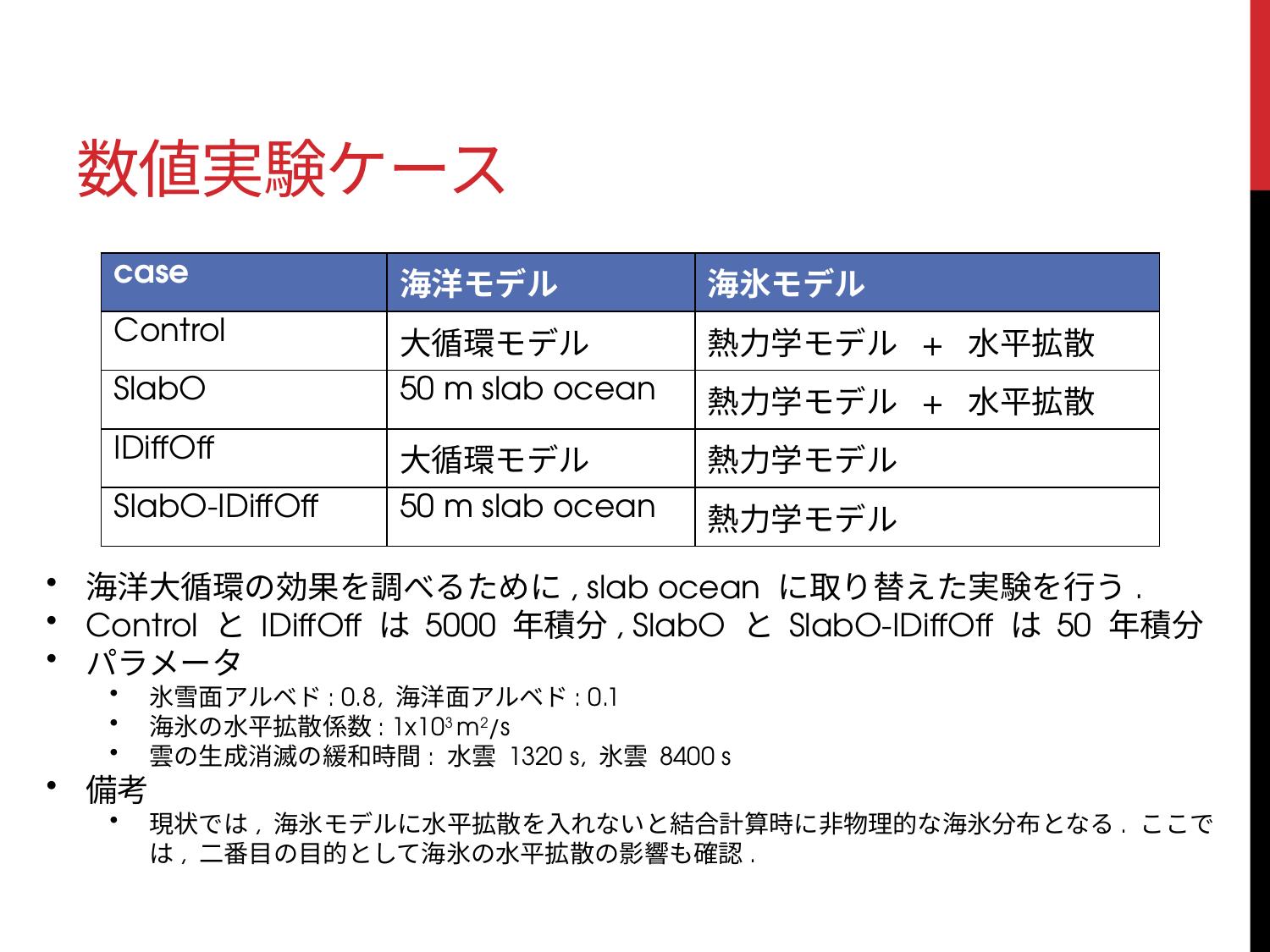

# 数値実験ケース
| case | 海洋モデル | 海氷モデル |
| --- | --- | --- |
| Control | 大循環モデル | 熱力学モデル + 水平拡散 |
| SlabO | 50 m slab ocean | 熱力学モデル + 水平拡散 |
| IDiffOff | 大循環モデル | 熱力学モデル |
| SIabO-IDiffOff | 50 m slab ocean | 熱力学モデル |
海洋大循環の効果を調べるために, slab ocean に取り替えた実験を行う.
Control と IDiffOff は 5000 年積分, SlabO と SlabO-IDiffOff は 50 年積分
パラメータ
氷雪面アルベド: 0.8, 海洋面アルベド: 0.1
海氷の水平拡散係数: 1x103 m2/s
雲の生成消滅の緩和時間: 水雲 1320 s, 氷雲 8400 s
備考
現状では, 海氷モデルに水平拡散を入れないと結合計算時に非物理的な海氷分布となる. ここでは, 二番目の目的として海氷の水平拡散の影響も確認.